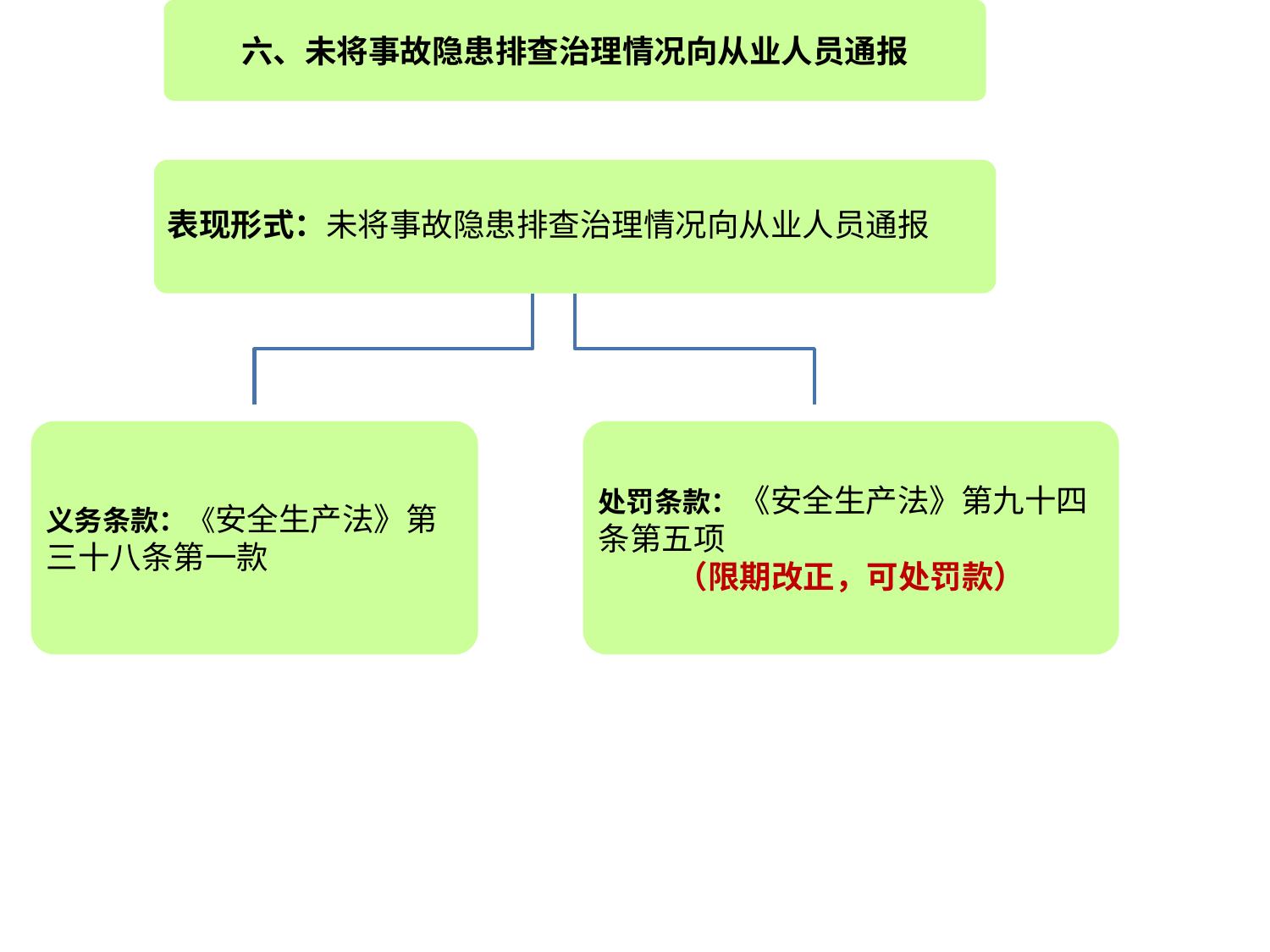

六、未将事故隐患排查治理情况向从业人员通报
表现形式：未将事故隐患排查治理情况向从业人员通报
义务条款：《安全生产法》第三十八条第一款
处罚条款：《安全生产法》第九十四条第五项
（限期改正，可处罚款）

2017年11月 莱芜